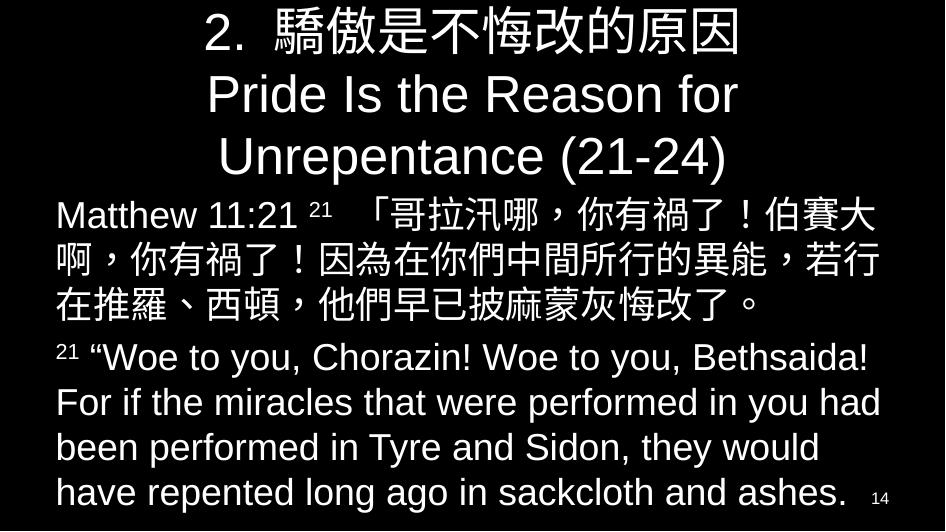

# 2. 驕傲是不悔改的原因 Pride Is the Reason for Unrepentance (21-24)
Matthew 11:21 21 「哥拉汛哪，你有禍了！伯賽大啊，你有禍了！因為在你們中間所行的異能，若行在推羅、西頓，他們早已披麻蒙灰悔改了。
21 “Woe to you, Chorazin! Woe to you, Bethsaida! For if the miracles that were performed in you had been performed in Tyre and Sidon, they would have repented long ago in sackcloth and ashes.

14